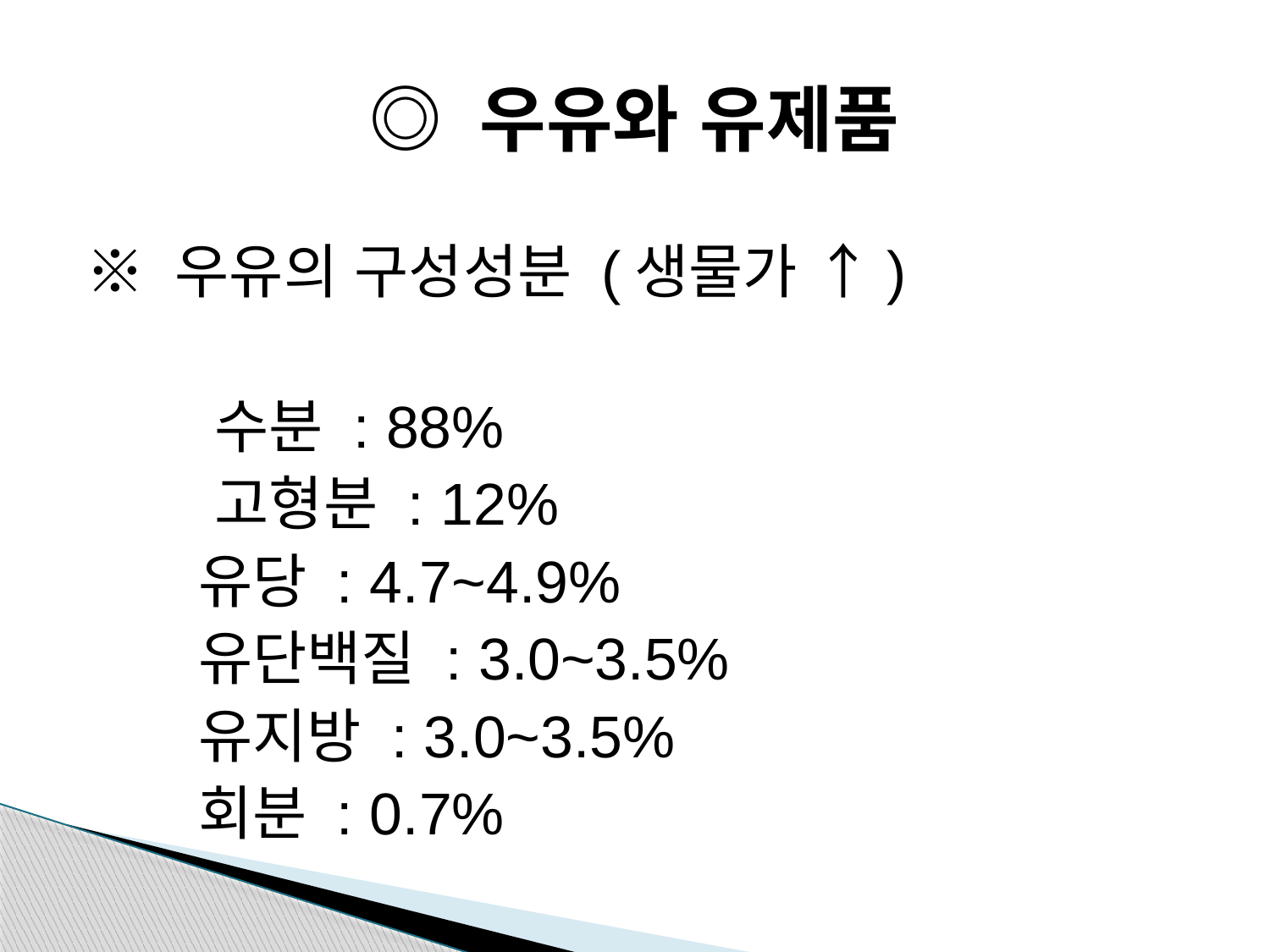

# ◎ 우유와 유제품
※ 우유의 구성성분 (생물가 ↑)

       수분 : 88%
       고형분 : 12%
			    유당 : 4.7~4.9%
			    유단백질 : 3.0~3.5%
			    유지방 : 3.0~3.5%
			    회분 : 0.7%